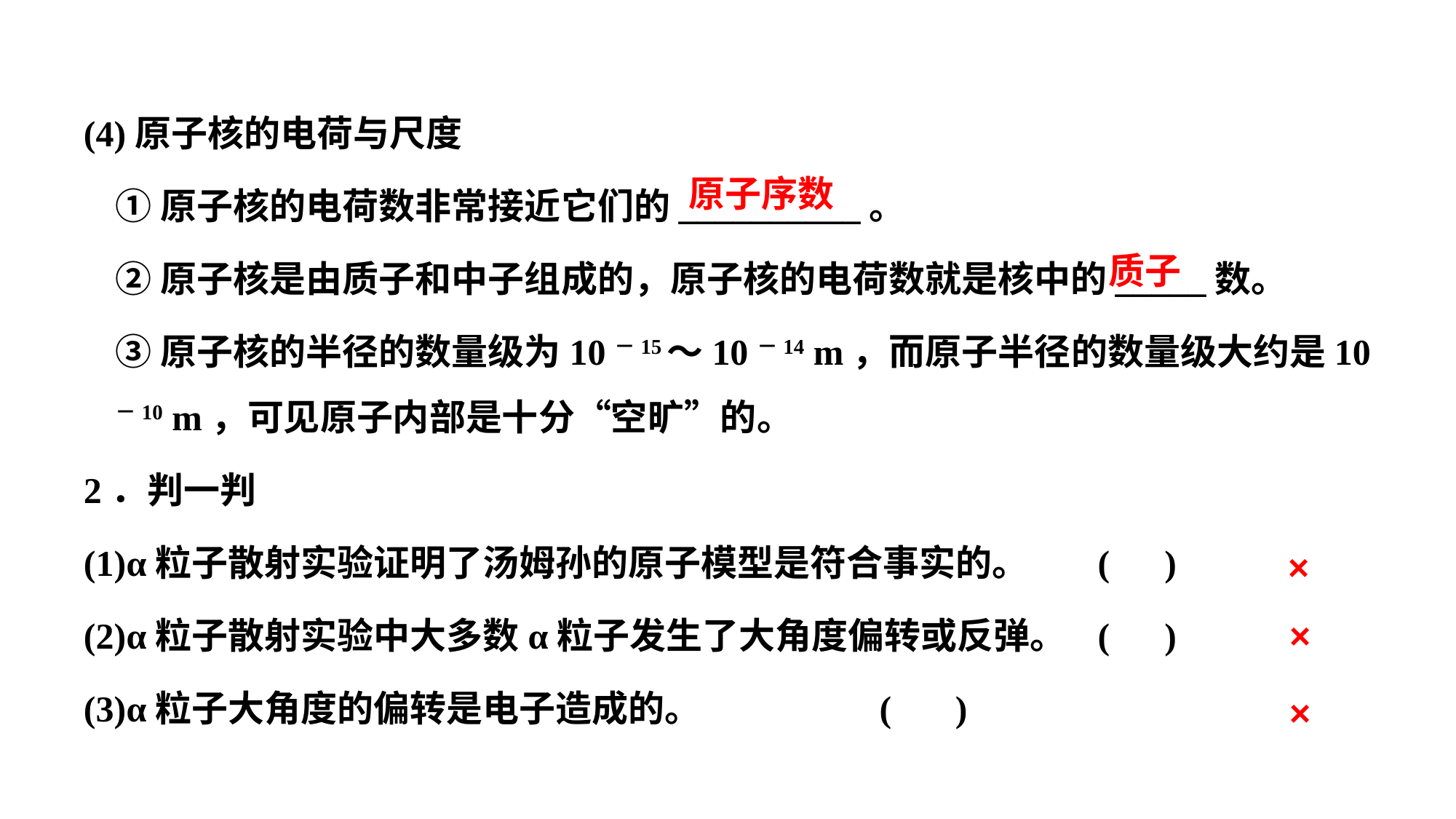

(4)原子核的电荷与尺度
	①原子核的电荷数非常接近它们的__________。
	②原子核是由质子和中子组成的，原子核的电荷数就是核中的_____数。
	③原子核的半径的数量级为10－15～10－14 m，而原子半径的数量级大约是10－10 m，可见原子内部是十分“空旷”的。
2．判一判
(1)α粒子散射实验证明了汤姆孙的原子模型是符合事实的。	(      )
(2)α粒子散射实验中大多数α粒子发生了大角度偏转或反弹。	(      )
(3)α粒子大角度的偏转是电子造成的。		(       )

原子序数
质子
×
×
×